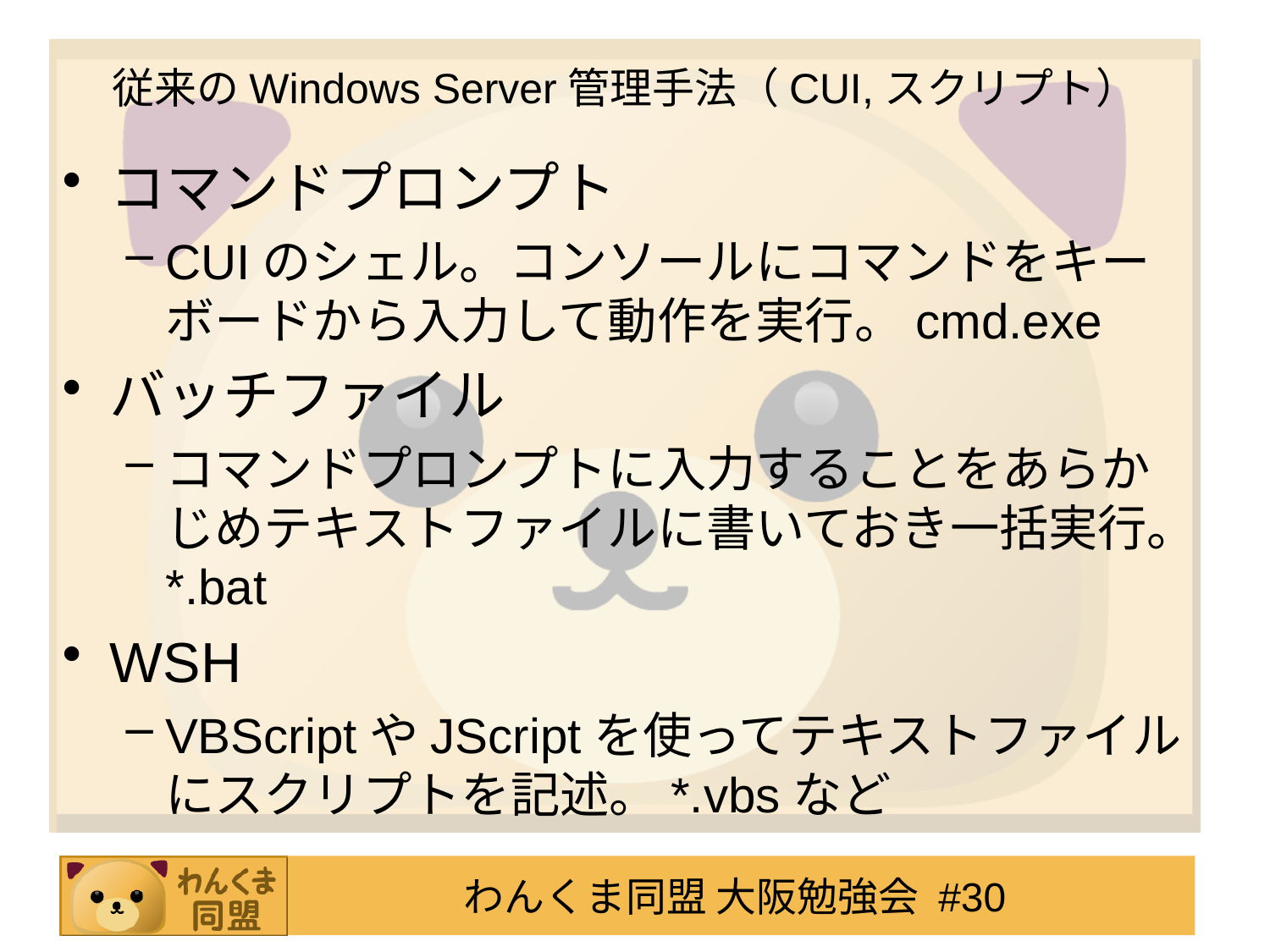

# 従来のWindows Server管理手法（CUI,スクリプト）
コマンドプロンプト
CUIのシェル。コンソールにコマンドをキーボードから入力して動作を実行。cmd.exe
バッチファイル
コマンドプロンプトに入力することをあらかじめテキストファイルに書いておき一括実行。*.bat
WSH
VBScriptやJScriptを使ってテキストファイルにスクリプトを記述。*.vbsなど